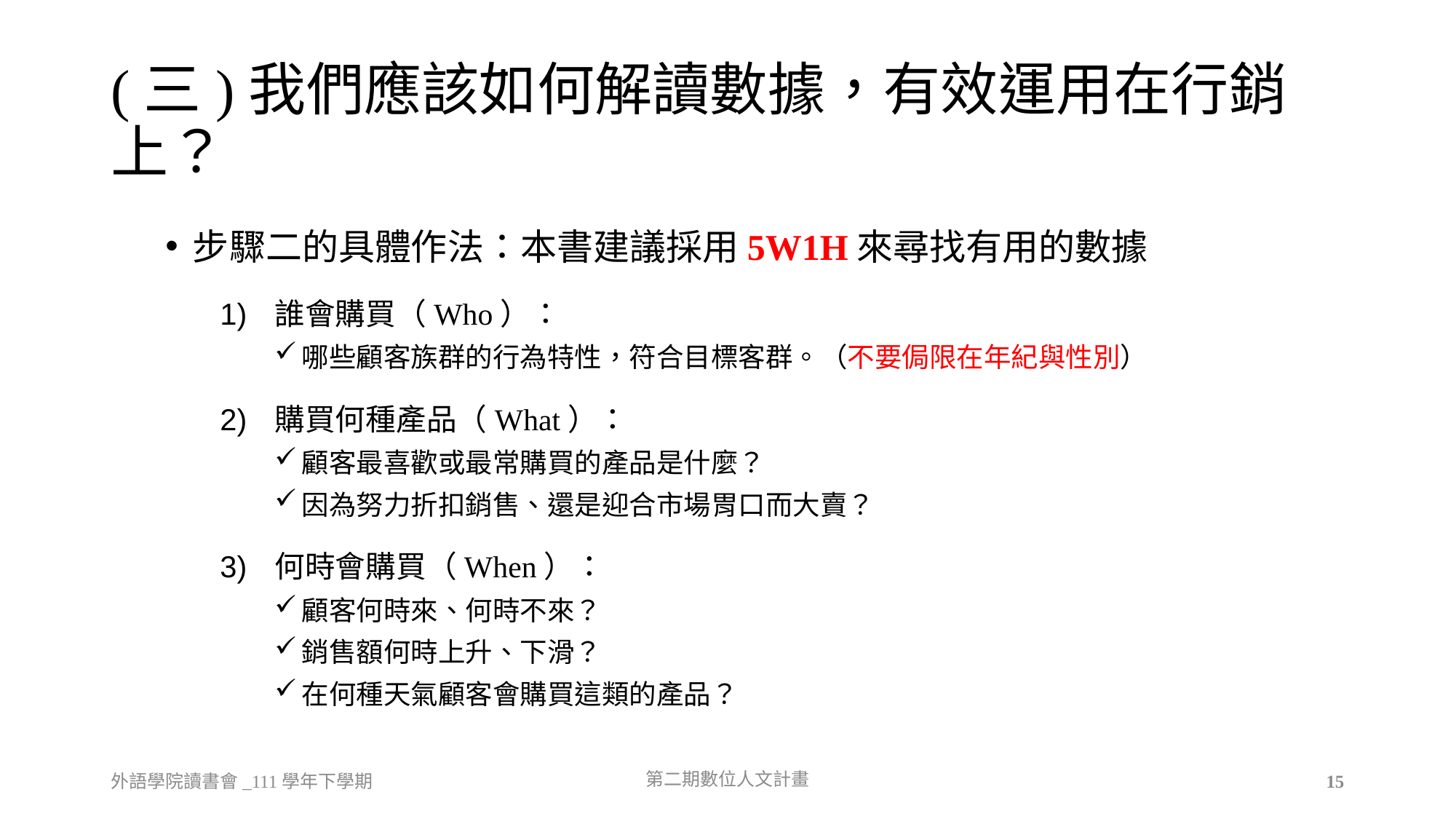

# (三)我們應該如何解讀數據，有效運用在行銷上？
步驟二的具體作法：本書建議採用5W1H來尋找有用的數據
誰會購買（Who）：
哪些顧客族群的行為特性，符合目標客群。（不要侷限在年紀與性別）
購買何種產品（What）：
顧客最喜歡或最常購買的產品是什麼？
因為努力折扣銷售、還是迎合市場胃口而大賣？
何時會購買（When）：
顧客何時來、何時不來？
銷售額何時上升、下滑？
在何種天氣顧客會購買這類的產品？
外語學院讀書會_111學年下學期
第二期數位人文計畫
15